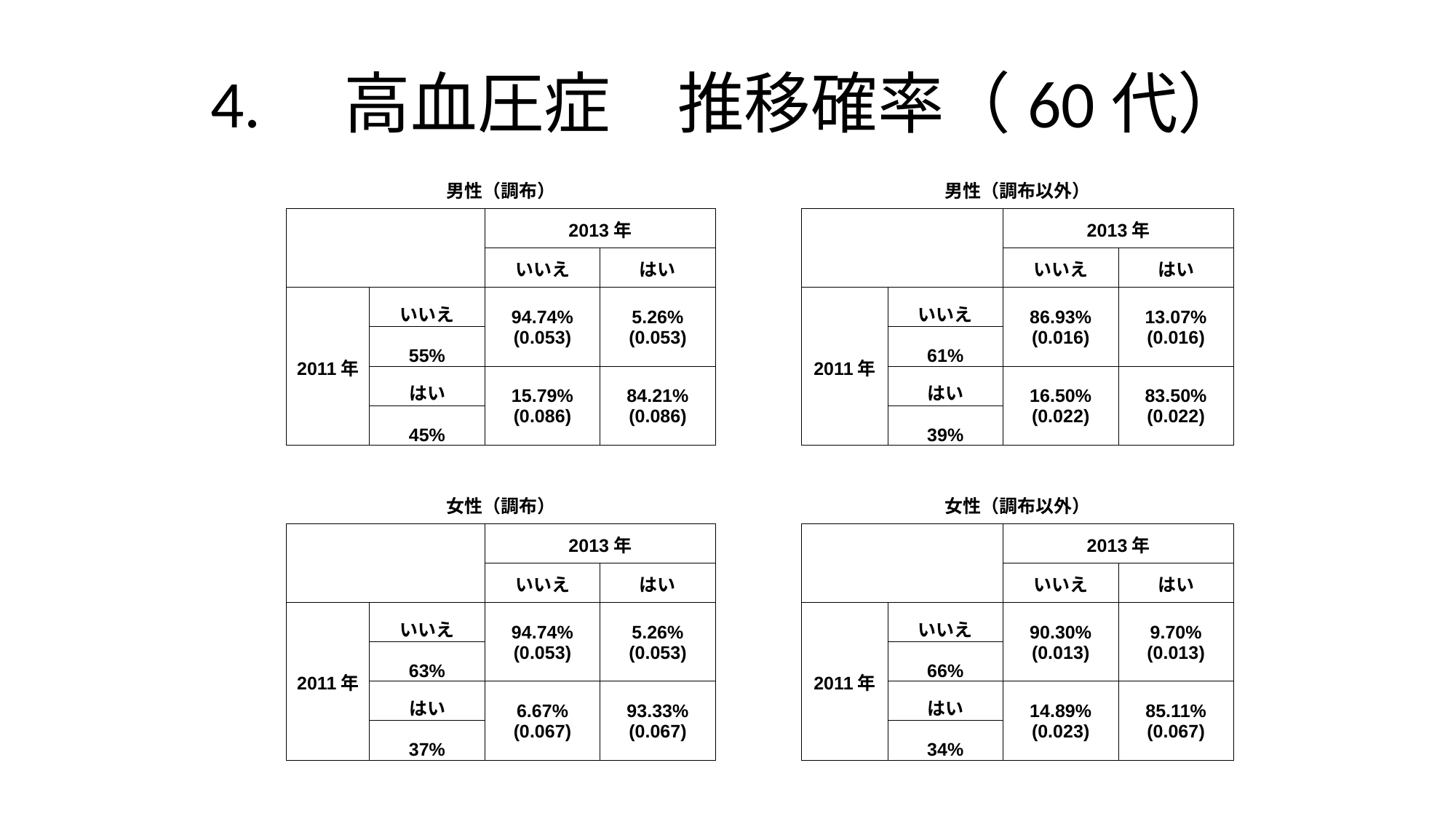

# 4.　高血圧症　推移確率（60代）
| 男性（調布） |  |  |  |  | 男性（調布以外） |  |  |  |
| --- | --- | --- | --- | --- | --- | --- | --- | --- |
|  |  | 2013年 |  |  |  |  | 2013年 |  |
|  |  | いいえ | はい |  |  |  | いいえ | はい |
| 2011年 | いいえ | 94.74% (0.053) | 5.26% (0.053) |  | 2011年 | いいえ | 86.93% (0.016) | 13.07% (0.016) |
|  | 55% |  |  |  |  | 61% |  |  |
|  | はい | 15.79% (0.086) | 84.21% (0.086) |  |  | はい | 16.50% (0.022) | 83.50% (0.022) |
|  | 45% |  |  |  |  | 39% |  |  |
|  |  |  |  |  |  |  |  |  |
| 女性（調布） |  |  |  |  | 女性（調布以外） |  |  |  |
|  |  | 2013年 |  |  |  |  | 2013年 |  |
|  |  | いいえ | はい |  |  |  | いいえ | はい |
| 2011年 | いいえ | 94.74% (0.053) | 5.26% (0.053) |  | 2011年 | いいえ | 90.30% (0.013) | 9.70% (0.013) |
|  | 63% |  |  |  |  | 66% |  |  |
|  | はい | 6.67% (0.067) | 93.33% (0.067) |  |  | はい | 14.89% (0.023) | 85.11% (0.067) |
|  | 37% |  |  |  |  | 34% |  |  |